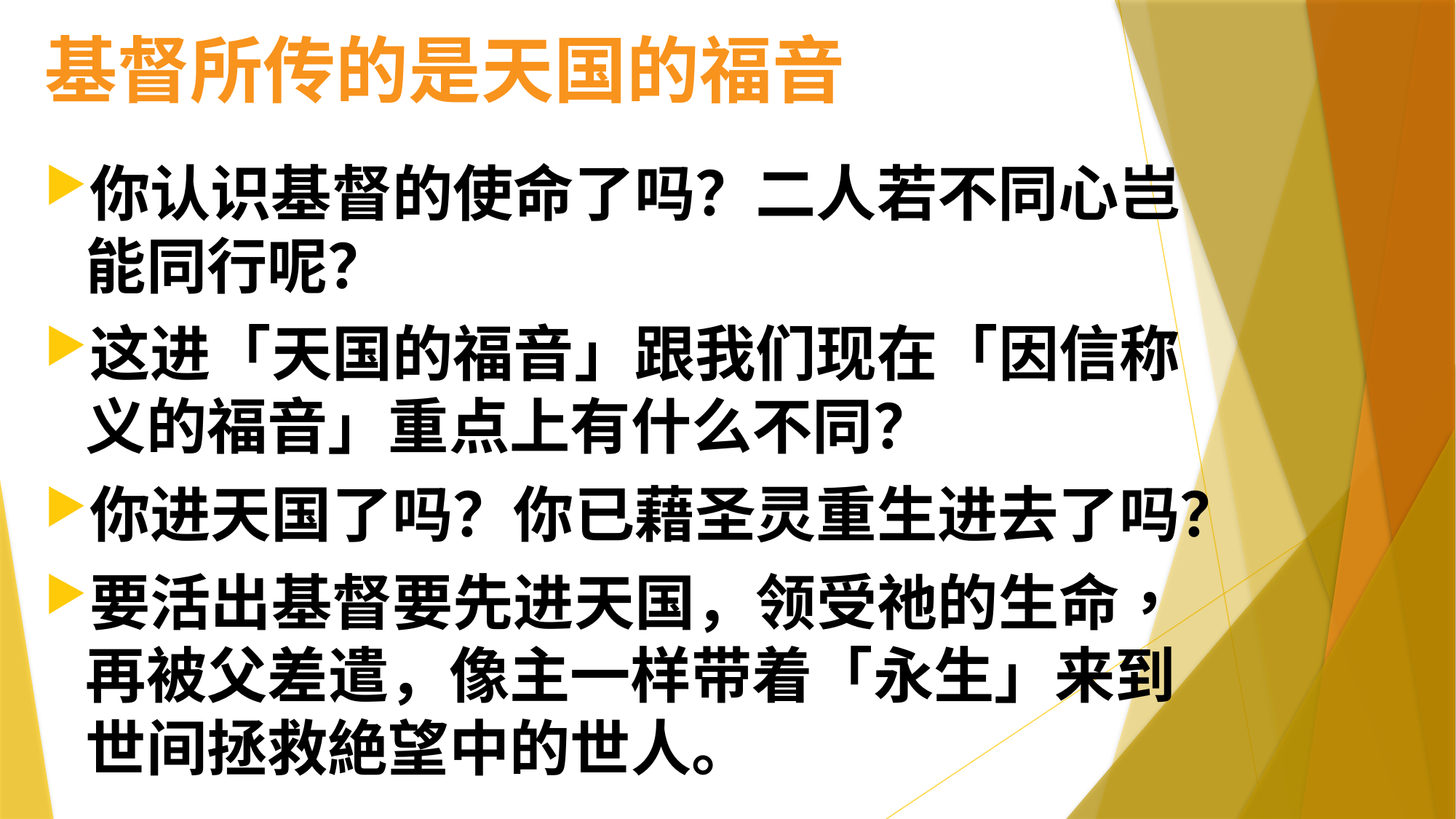

# 基督所传的是天国的福音
你认识基督的使命了吗？二人若不同心岂能同行呢？
这进「天国的福音」跟我们现在「因信称义的福音」重点上有什么不同？
你进天国了吗？你已藉圣灵重生进去了吗？
要活出基督要先进天国，领受祂的生命，再被父差遣，像主一样带着「永生」来到世间拯救絶望中的世人。